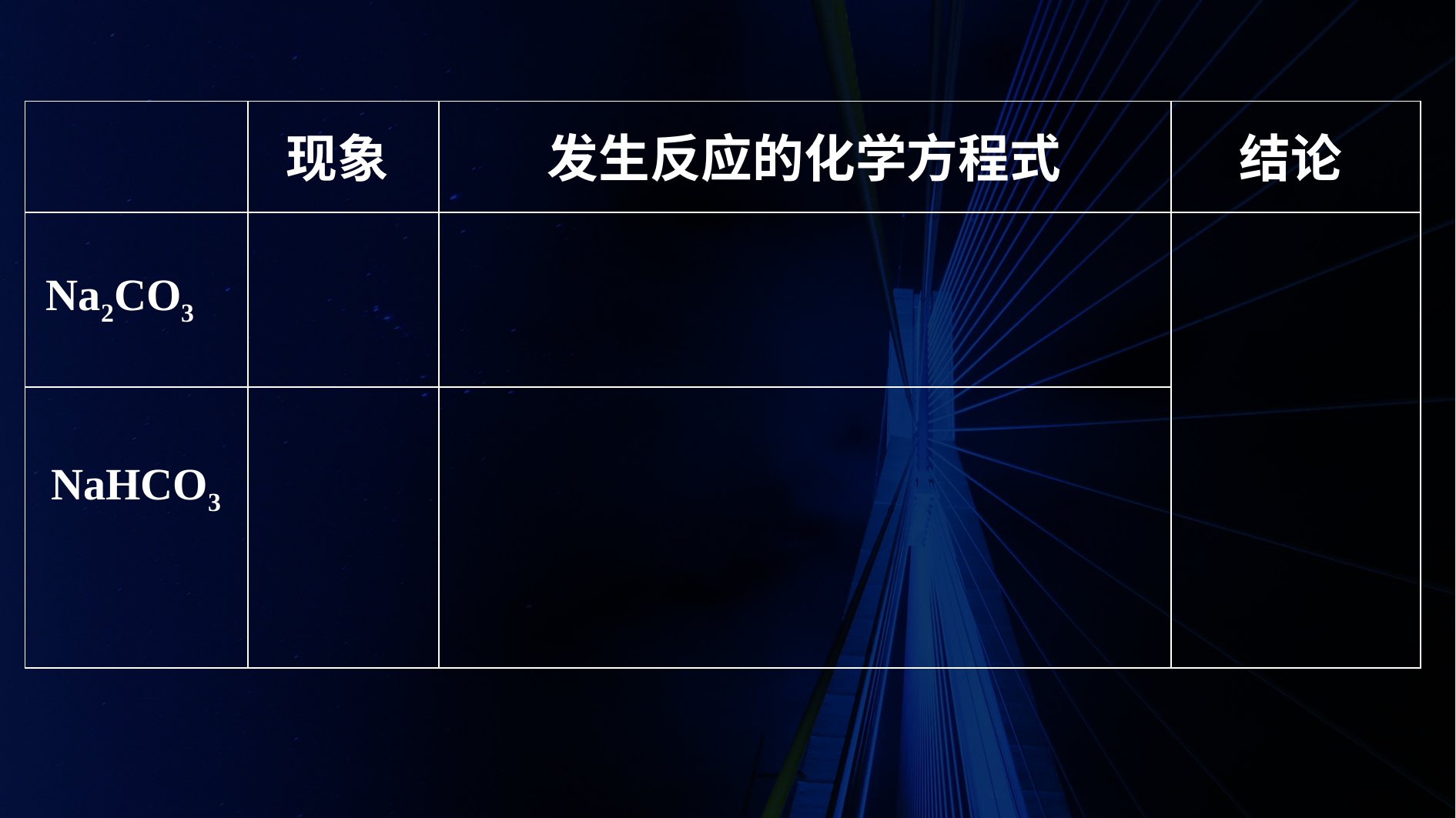

|  |  |  |  |
| --- | --- | --- | --- |
|  |  |  |  |
|  |  |  |  |
现象
发生反应的化学方程式
结论
Na2CO3
NaHCO3